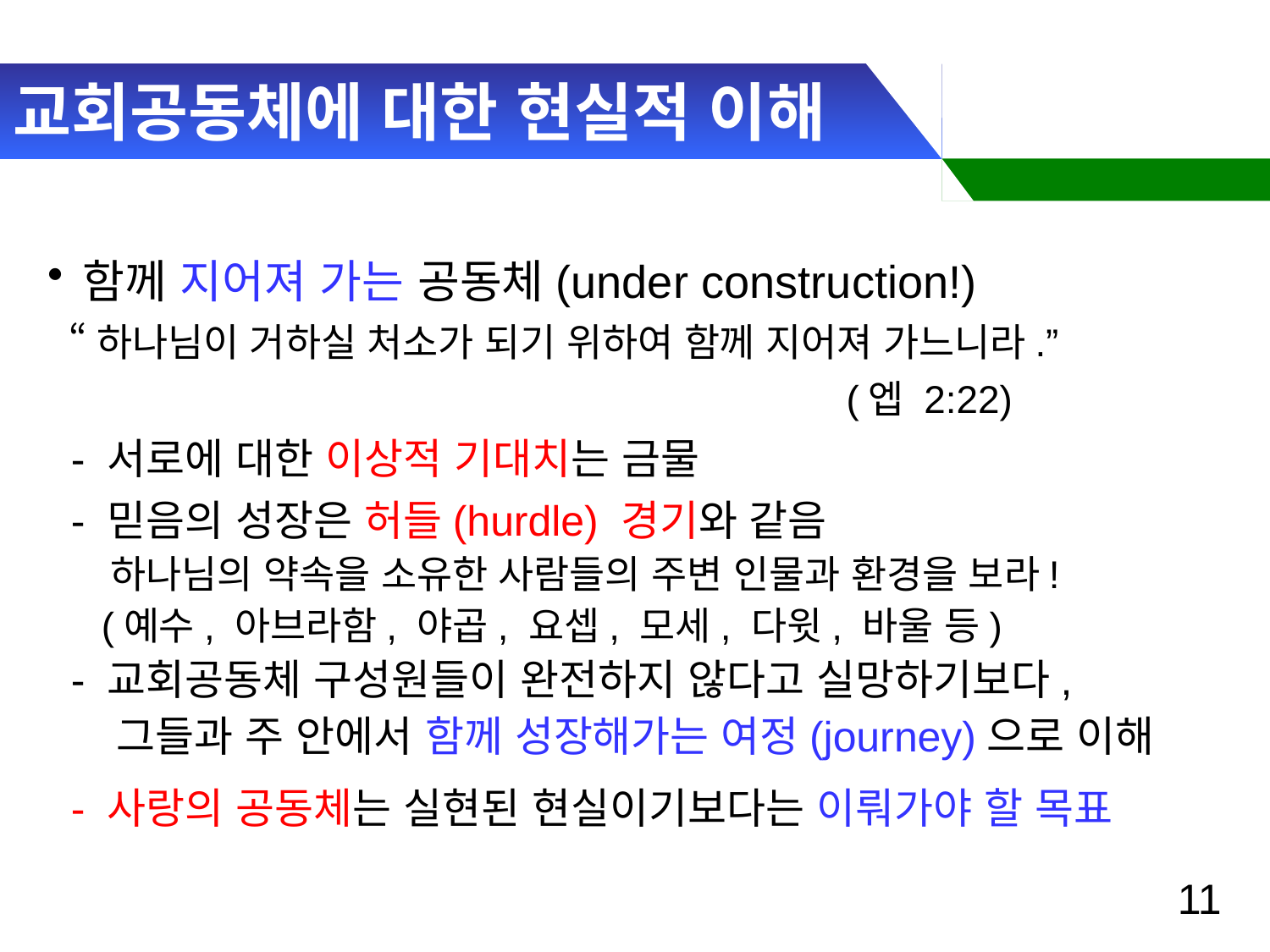

# 교회공동체에 대한 현실적 이해
함께 지어져 가는 공동체(under construction!)
  “하나님이 거하실 처소가 되기 위하여 함께 지어져 가느니라.”
                                                                          (엡 2:22)
  - 서로에 대한 이상적 기대치는 금물
  - 믿음의 성장은 허들(hurdle) 경기와 같음
     하나님의 약속을 소유한 사람들의 주변 인물과 환경을 보라!
     (예수, 아브라함, 야곱, 요셉, 모세, 다윗, 바울 등)
  - 교회공동체 구성원들이 완전하지 않다고 실망하기보다,
     그들과 주 안에서 함께 성장해가는 여정(journey)으로 이해
  - 사랑의 공동체는 실현된 현실이기보다는 이뤄가야 할 목표
11